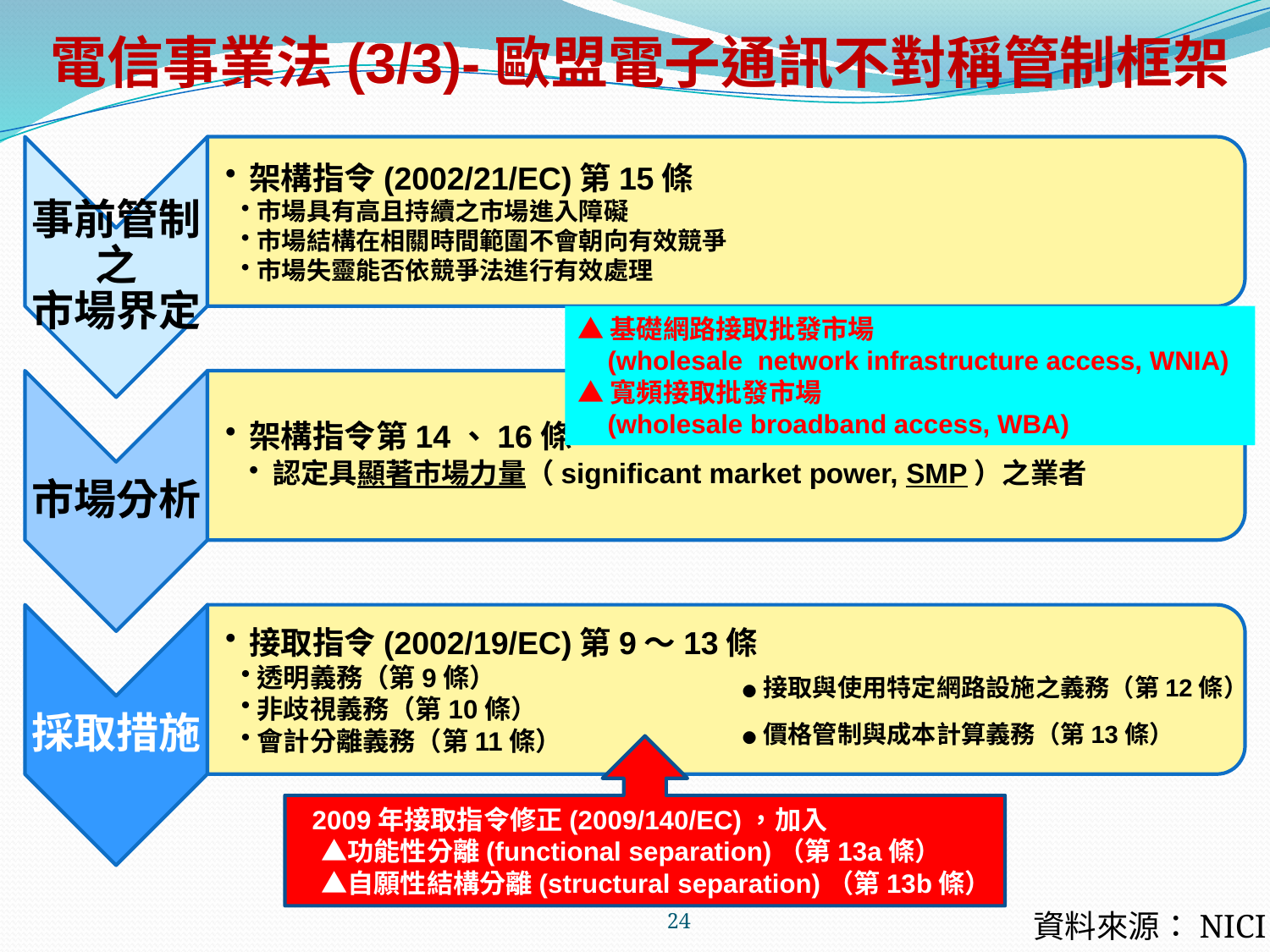

# 電信事業法(3/3)-歐盟電子通訊不對稱管制框架
事前管制之
市場界定
架構指令(2002/21/EC)第15條
市場具有高且持續之市場進入障礙
市場結構在相關時間範圍不會朝向有效競爭
市場失靈能否依競爭法進行有效處理
市場分析
架構指令第14、16條
認定具顯著市場力量（significant market power, SMP）之業者
採取措施
接取指令(2002/19/EC)第9～13條
透明義務（第9條）
非歧視義務（第10條）
會計分離義務（第11條）
▲基礎網路接取批發市場
    (wholesale  network infrastructure access, WNIA)
▲寬頻接取批發市場
    (wholesale broadband access, WBA)
● 接取與使用特定網路設施之義務（第12條）
.
● 價格管制與成本計算義務（第13條）
  2009年接取指令修正(2009/140/EC)，加入
    ▲功能性分離(functional separation)（第13a條）
    ▲自願性結構分離(structural separation)（第13b條）
24
 資料來源：NICI